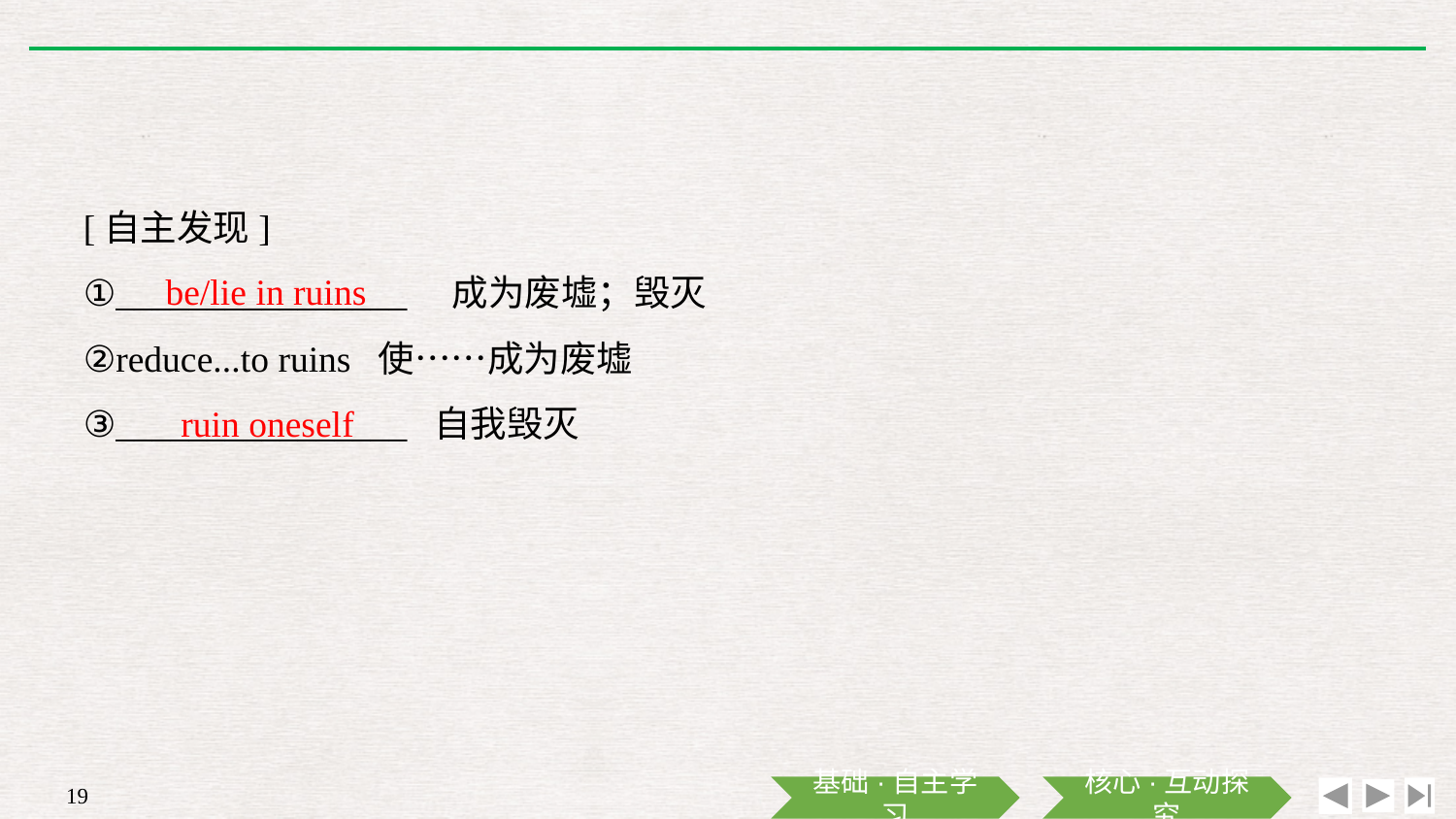

[自主发现]
①________________　成为废墟；毁灭
②reduce...to ruins  使……成为废墟
③________________  自我毁灭
be/lie in ruins
ruin oneself